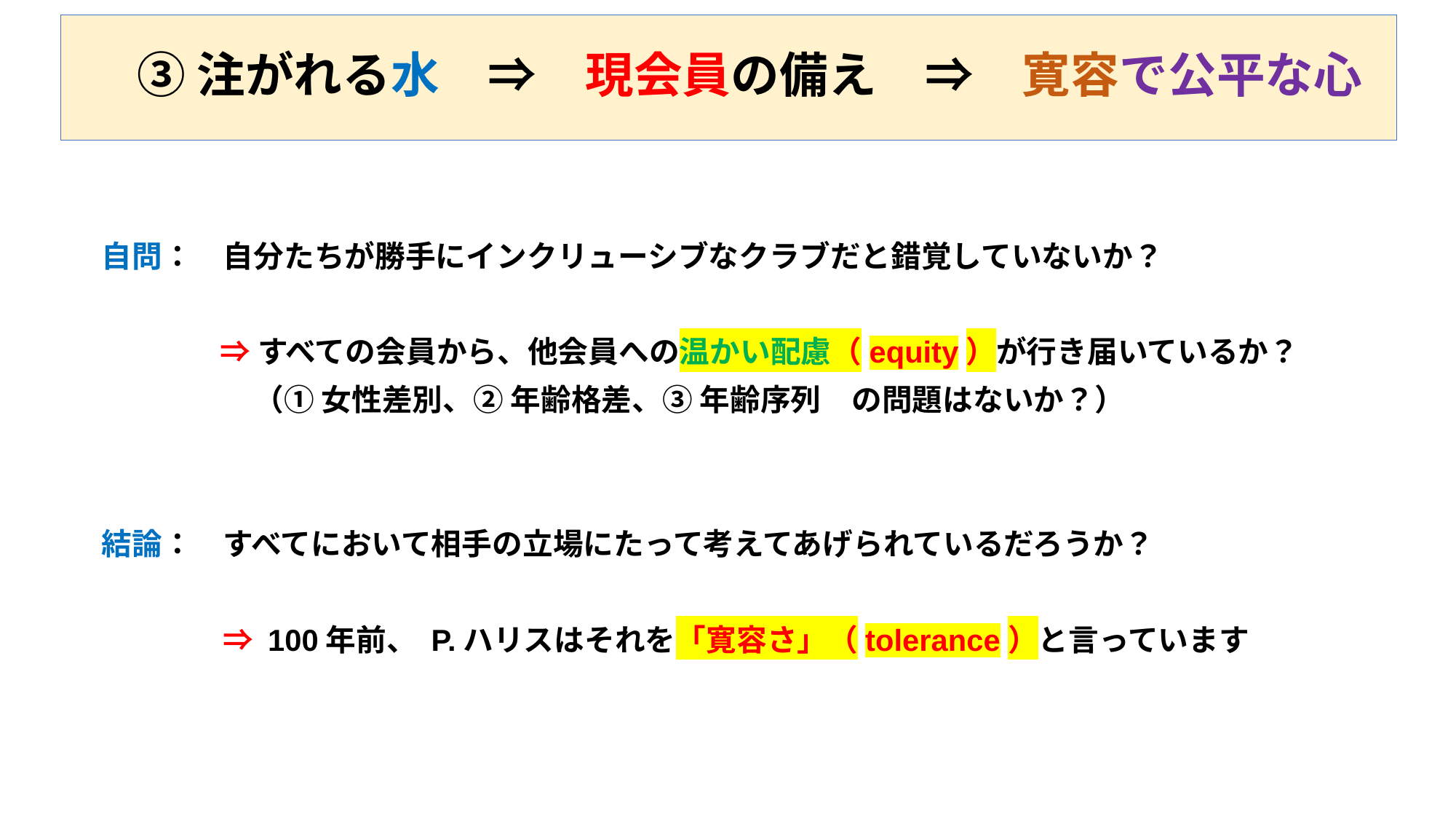

# ③ 注がれる水　⇒　現会員の備え　⇒　寛容で公平な心

　自問：　自分たちが勝手にインクリューシブなクラブだと錯覚していないか？

　　　　    ⇒ すべての会員から、他会員への温かい配慮（equity）が行き届いているか？
　　　　　　（① 女性差別、② 年齢格差、③ 年齢序列　の問題はないか？）

　結論：　すべてにおいて相手の立場にたって考えてあげられているだろうか？

　　　　　⇒ 100年前、 P.ハリスはそれを「寛容さ」（tolerance）と言っています